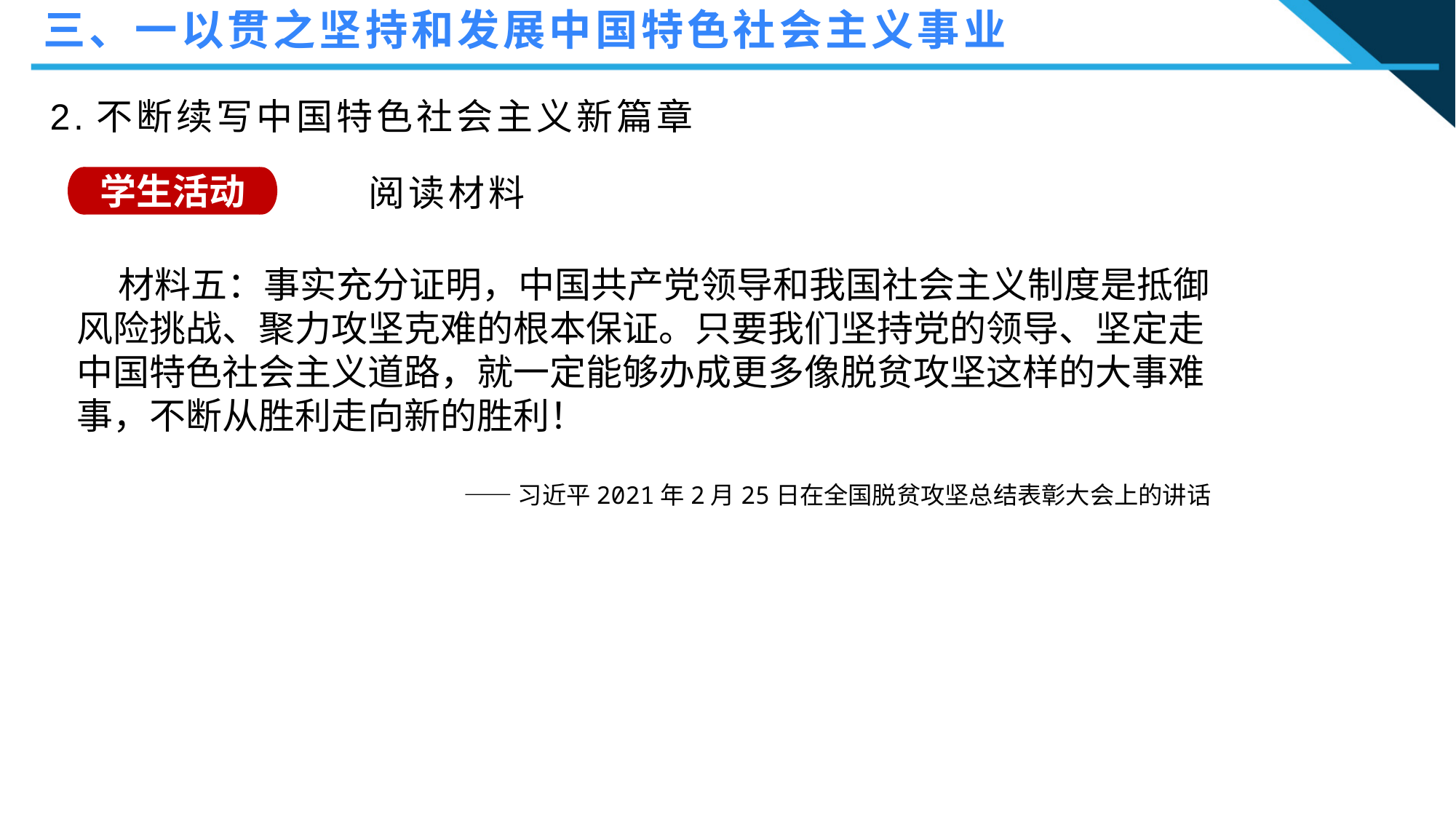

三、一以贯之坚持和发展中国特色社会主义事业
2.不断续写中国特色社会主义新篇章
学生活动

    阅读材料
    材料五：事实充分证明，中国共产党领导和我国社会主义制度是抵御风险挑战、聚力攻坚克难的根本保证。只要我们坚持党的领导、坚定走中国特色社会主义道路，就一定能够办成更多像脱贫攻坚这样的大事难事，不断从胜利走向新的胜利！

——习近平2021年2月25日在全国脱贫攻坚总结表彰大会上的讲话